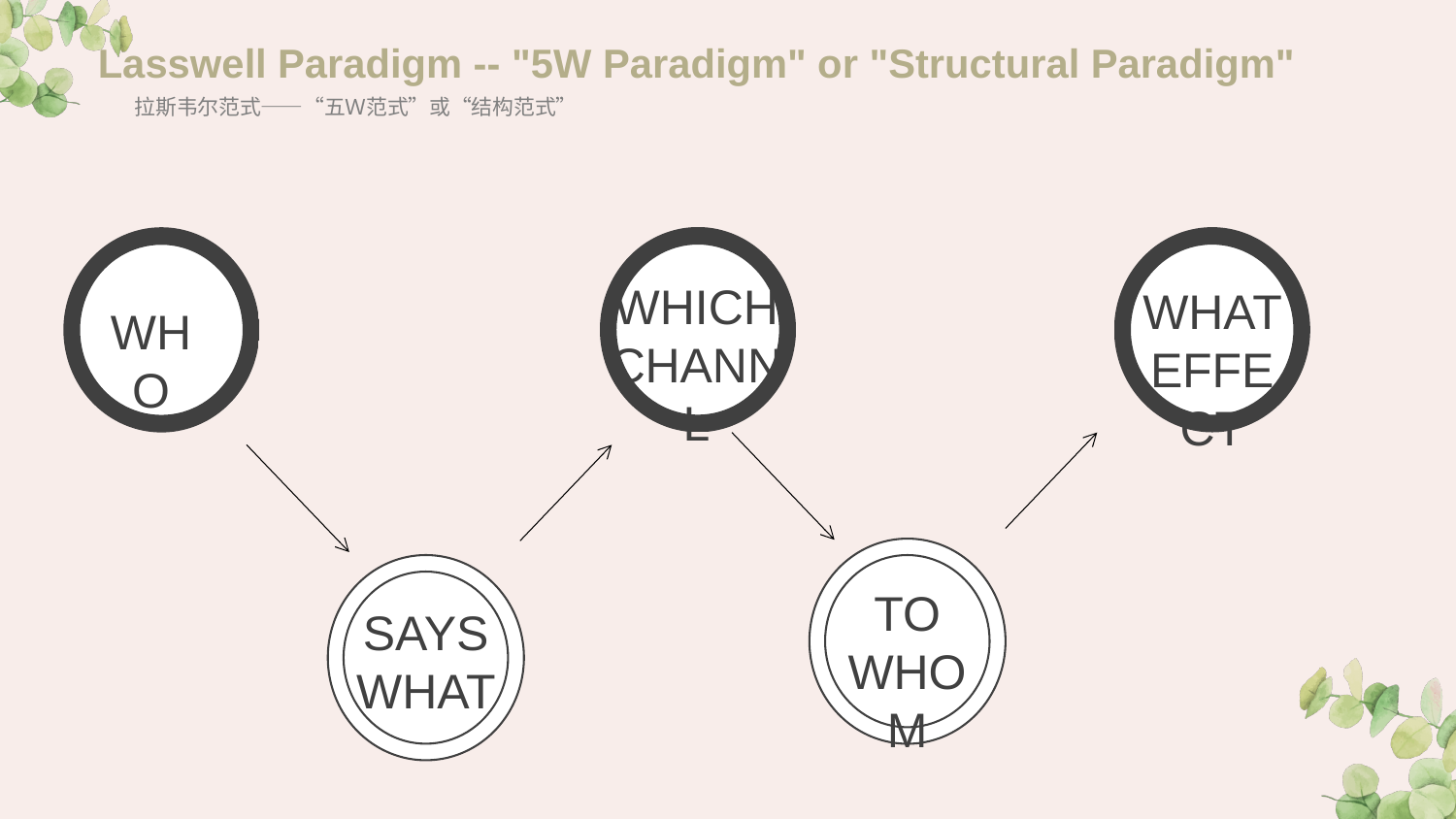

Lasswell Paradigm -- "5W Paradigm" or "Structural Paradigm"
拉斯韦尔范式——“五Ｗ范式”或“结构范式”

WHICH CHANNL
WHAT EFFECT
WHO

TO WHOM
SAYS WHAT